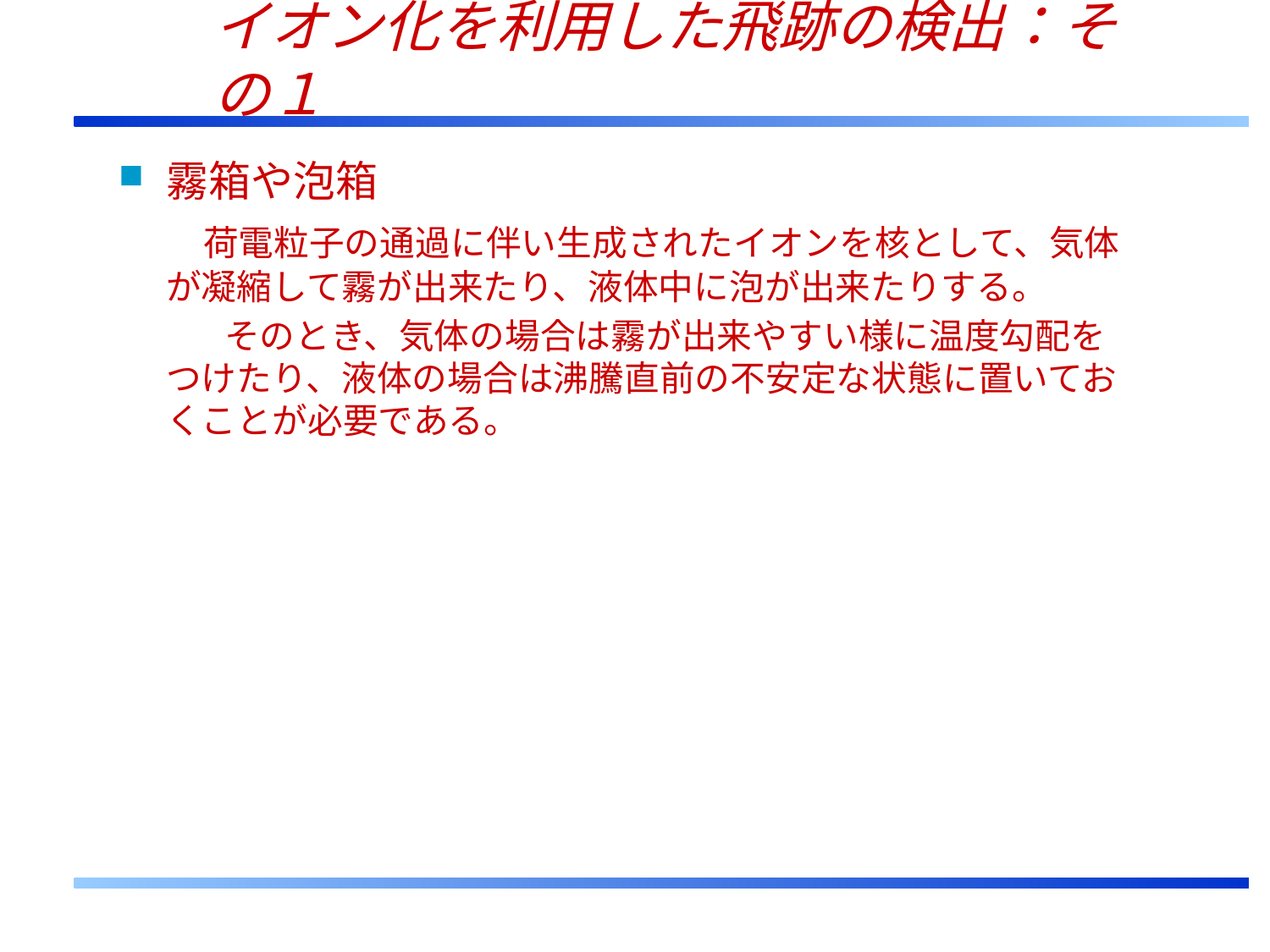

# イオン化を利用した飛跡の検出：その１
霧箱や泡箱
　　荷電粒子の通過に伴い生成されたイオンを核として、気体が凝縮して霧が出来たり、液体中に泡が出来たりする。
　　　そのとき、気体の場合は霧が出来やすい様に温度勾配をつけたり、液体の場合は沸騰直前の不安定な状態に置いておくことが必要である。